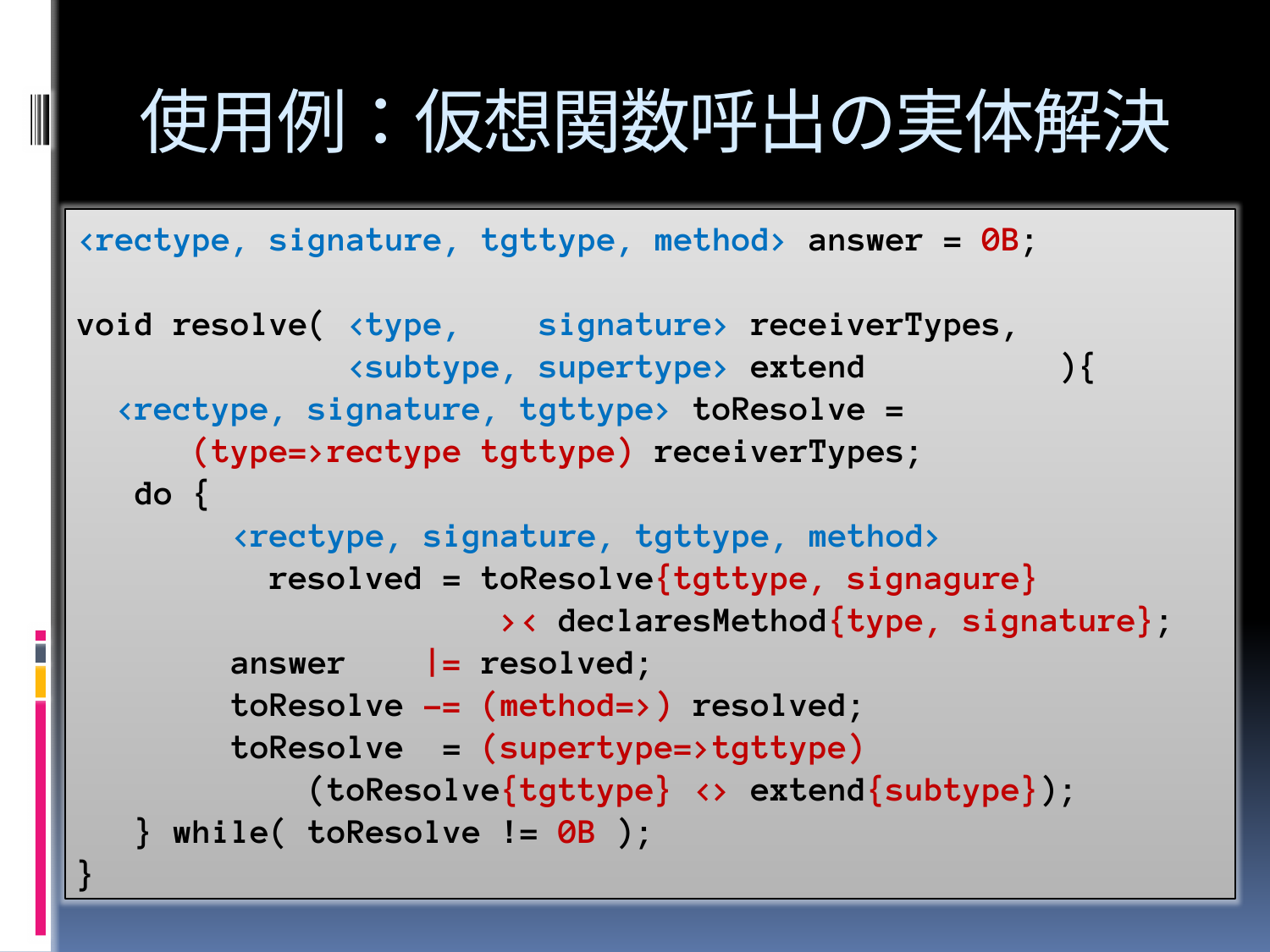

# 使用例：仮想関数呼出の実体解決
<rectype, signature, tgttype, method> answer = 0B;

void resolve( <type,    signature> receiverTypes,
              <subtype, supertype> extend          ){
  <rectype, signature, tgttype> toResolve =
      (type=>rectype tgttype) receiverTypes;
   do {
        <rectype, signature, tgttype, method>
          resolved = toResolve{tgttype, signagure}
                      >< declaresMethod{type, signature};
        answer    |= resolved;
        toResolve -= (method=>) resolved;
        toResolve  = (supertype=>tgttype)
            (toResolve{tgttype} <> extend{subtype});
   } while( toResolve != 0B );
}